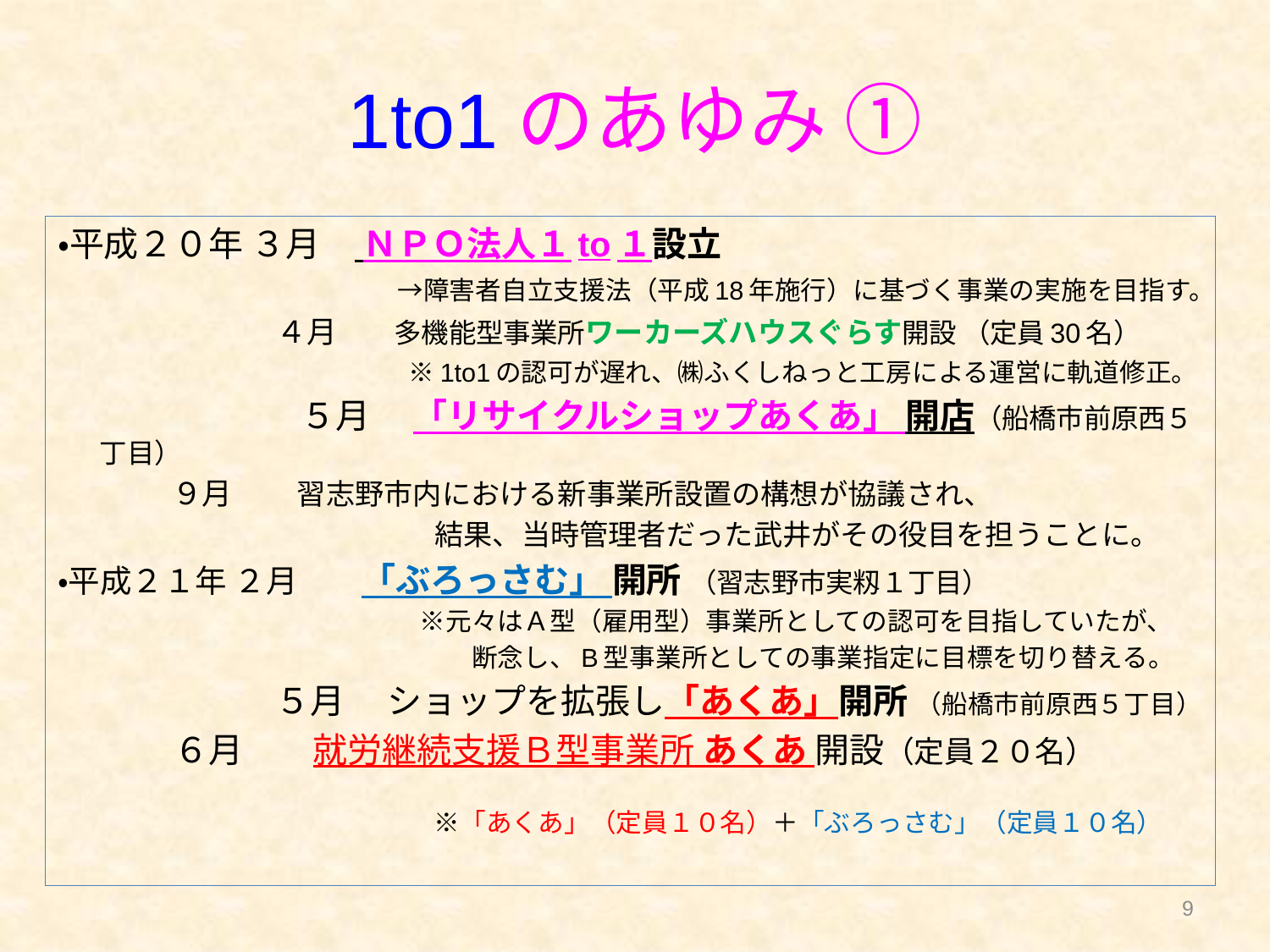

# 1to1のあゆみ ①
・平成２０年 ３月　 ＮＰＯ法人１to１設立
　　　　　　　　　　　 →障害者自立支援法（平成18年施行）に基づく事業の実施を目指す。
　　　　　　　 ４月　    多機能型事業所ワーカーズハウスぐらす開設 （定員30名）
　　　　　　　　　　　　    ※1to1の認可が遅れ、㈱ふくしねっと工房による運営に軌道修正。
 　　　　　　　 ５月 　「リサイクルショップあくあ」 開店（船橋市前原西５丁目）
                ９月　　 習志野市内における新事業所設置の構想が協議され、
　　　　　　　　　　　　　結果、当時管理者だった武井がその役目を担うことに。
・平成２１年 ２月　　「ぶろっさむ」 開所 （習志野市実籾１丁目）
　　　　　　　　　　　　　    ※元々はＡ型（雇用型）事業所としての認可を目指していたが、
　　　　　　　　　　　　　　　    断念し、B型事業所としての事業指定に目標を切り替える。
 　　　　　　   ５月　 ショップを拡張し「あくあ」開所 （船橋市前原西５丁目）
              ６月　　就労継続支援Ｂ型事業所 あくあ 開設（定員２０名）
　　　　　　　　　　　　　　  ※「あくあ」（定員１０名）＋「ぶろっさむ」（定員１０名）
9